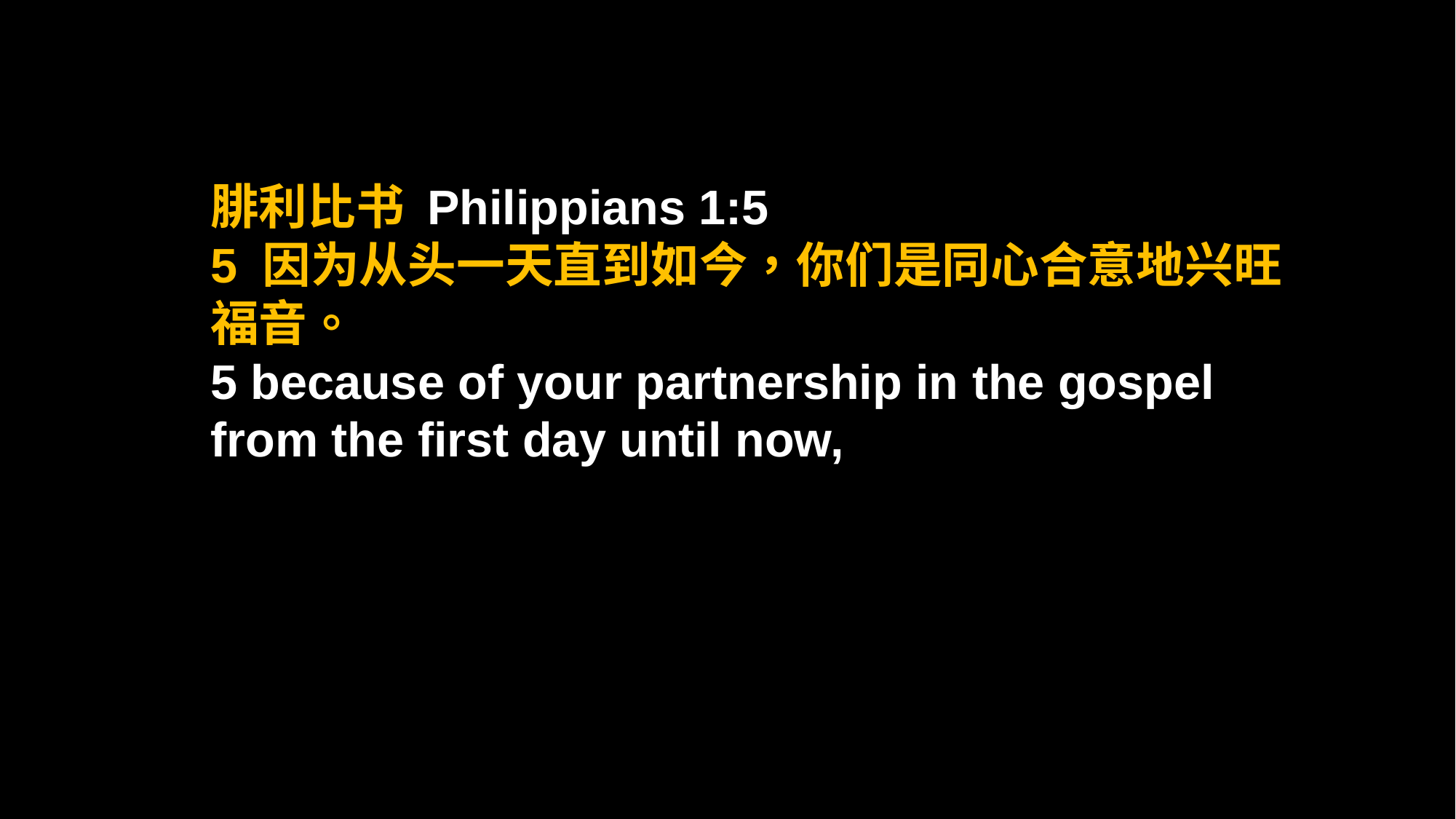

腓利比书 Philippians 1:5
5 因为从头一天直到如今，你们是同心合意地兴旺福音。
5 because of your partnership in the gospel from the first day until now,